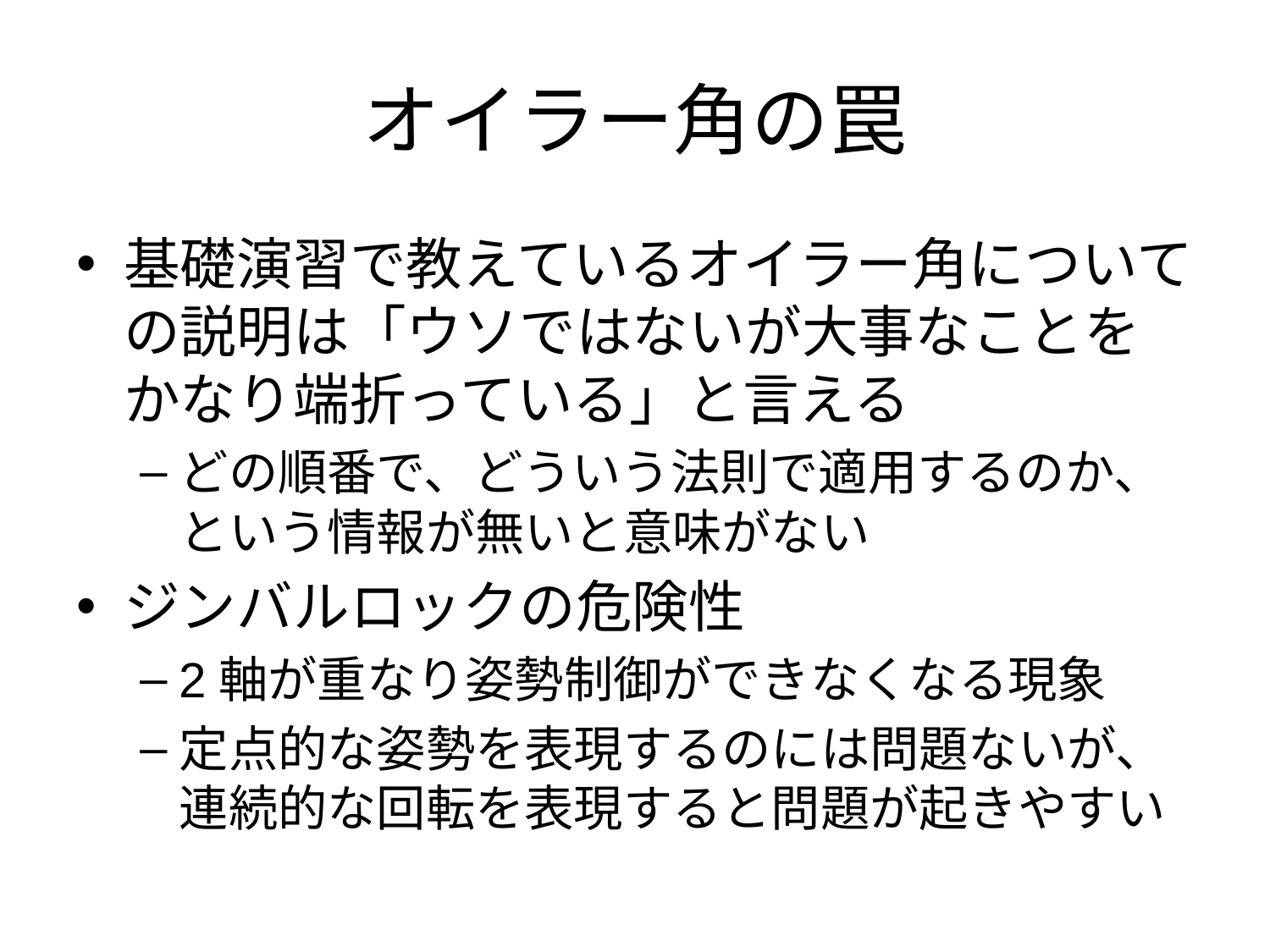

# オイラー角の罠
基礎演習で教えているオイラー角についての説明は「ウソではないが大事なことをかなり端折っている」と言える
どの順番で、どういう法則で適用するのか、という情報が無いと意味がない
ジンバルロックの危険性
2軸が重なり姿勢制御ができなくなる現象
定点的な姿勢を表現するのには問題ないが、連続的な回転を表現すると問題が起きやすい